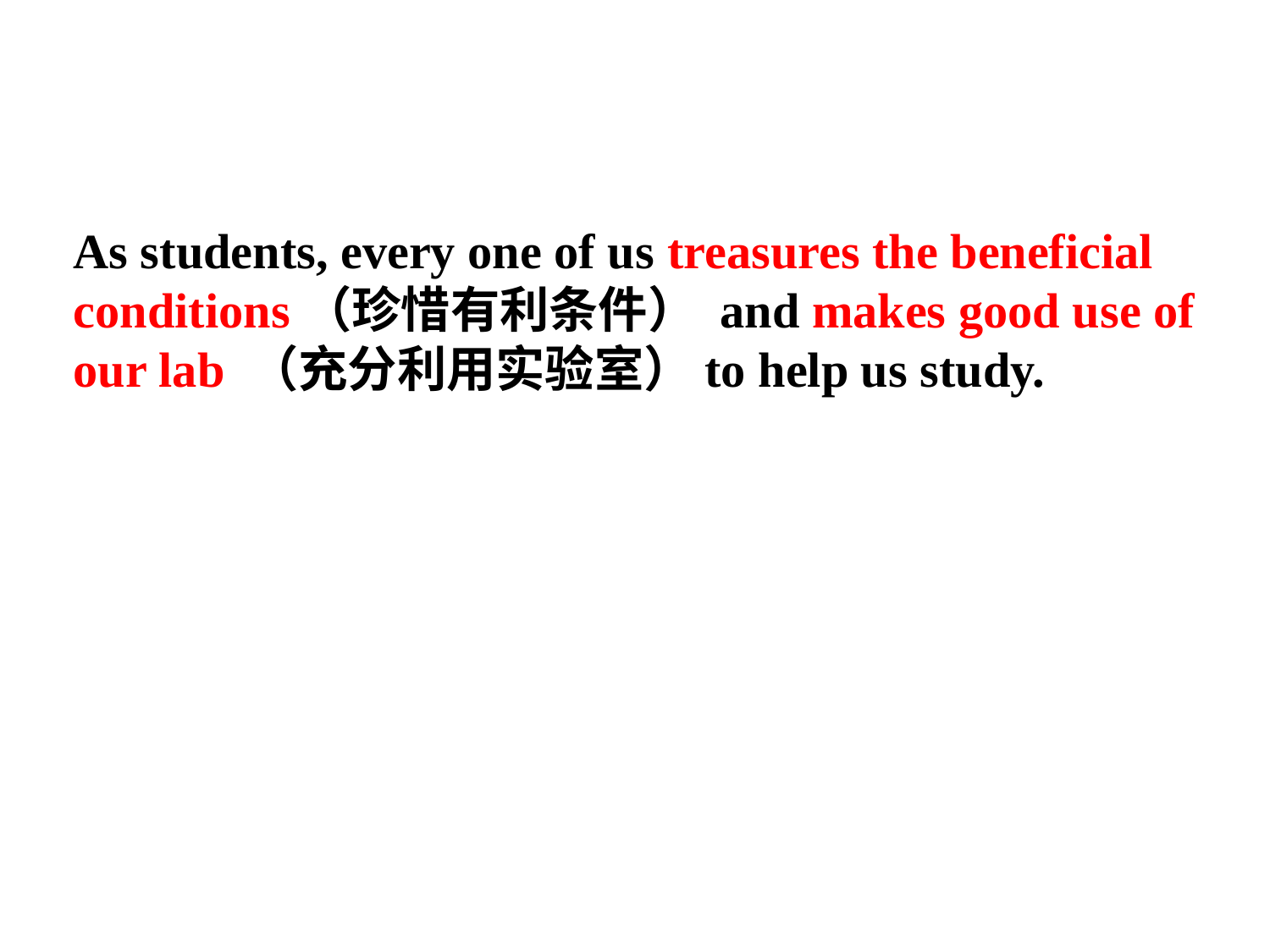

As students, every one of us treasures the beneficial conditions（珍惜有利条件） and makes good use of our lab （充分利用实验室）to help us study.